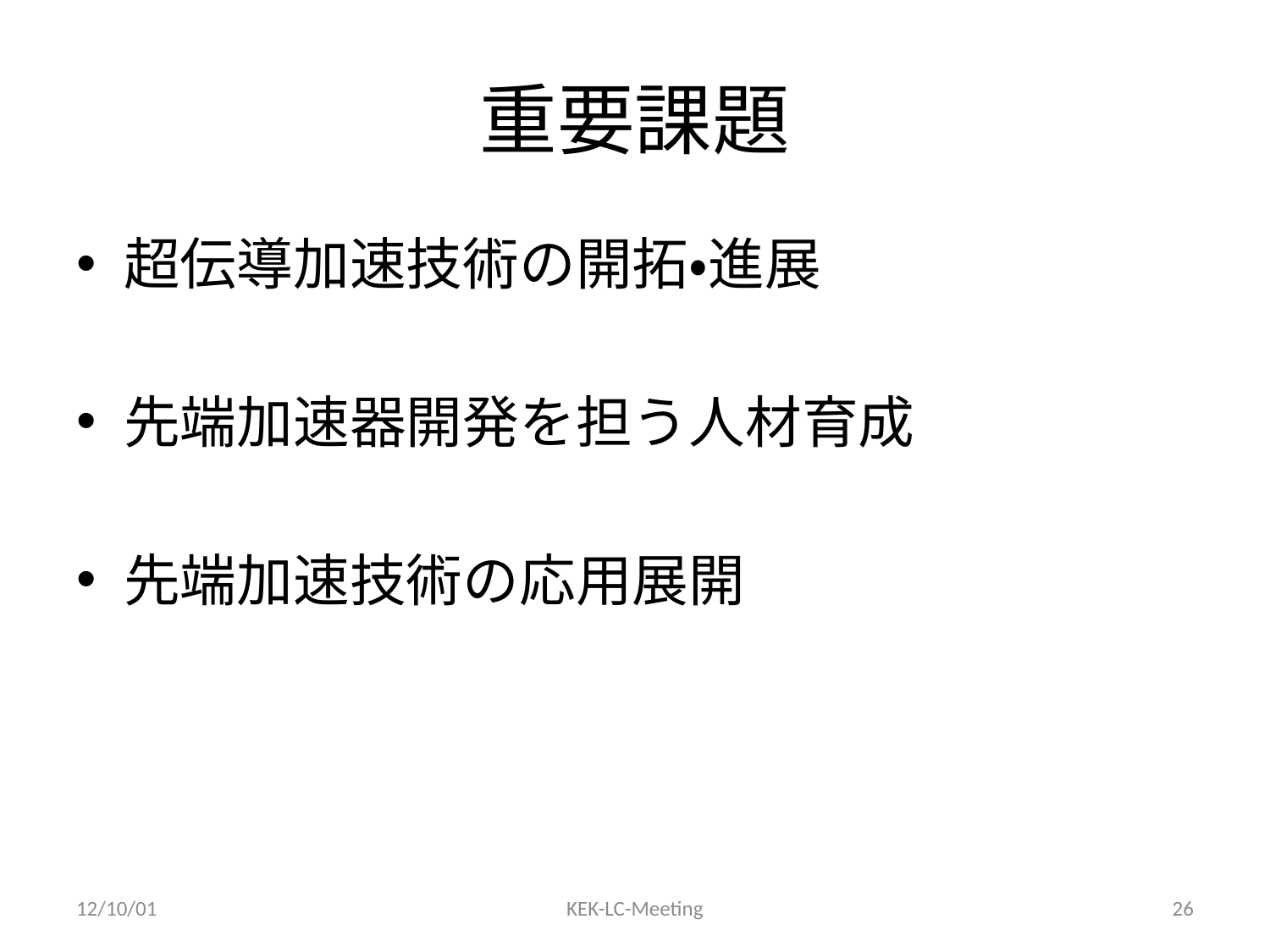

# 重要課題
超伝導加速技術の開拓・進展

先端加速器開発を担う人材育成

先端加速技術の応用展開
12/10/01
KEK-LC-Meeting
26